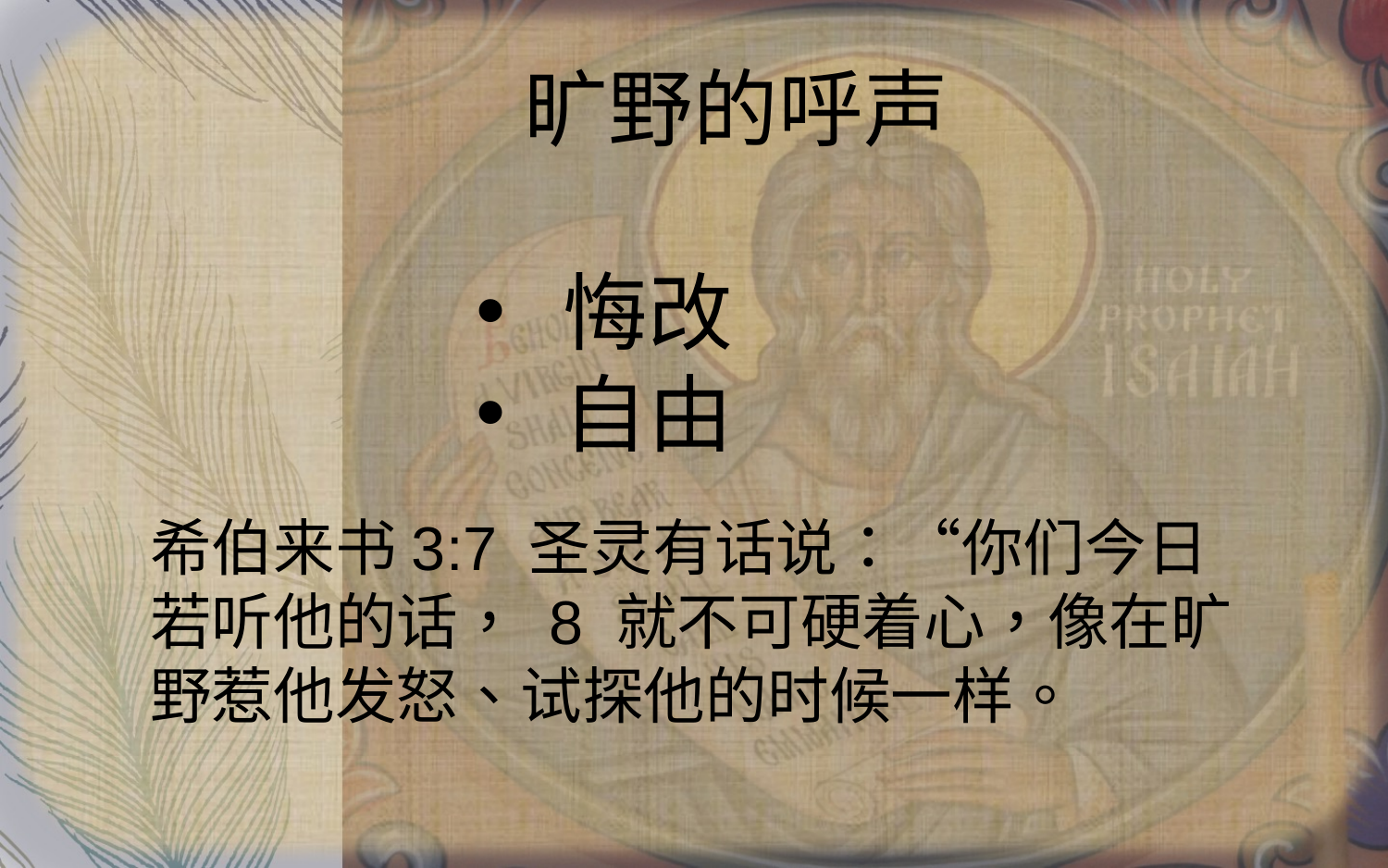

旷野的呼声

悔改
自由
希伯来书3:7 圣灵有话说：“你们今日若听他的话， 8 就不可硬着心，像在旷野惹他发怒、试探他的时候一样。